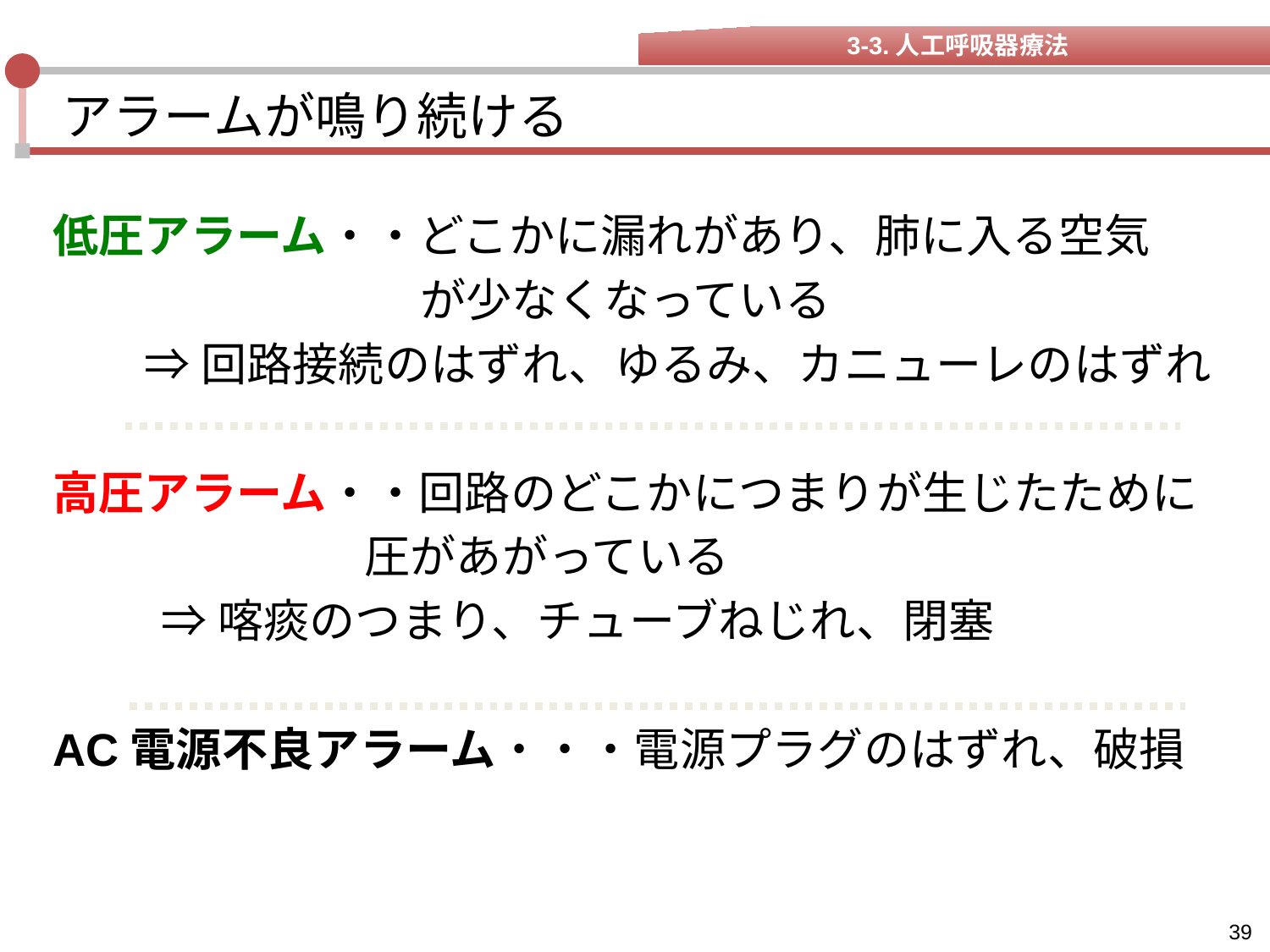

3-3.人工呼吸器療法
# アラームが鳴り続ける

低圧アラーム・・どこかに漏れがあり、肺に入る空気
　　　　　　　　が少なくなっている
　　⇒ 回路接続のはずれ、ゆるみ、カニューレのはずれ

高圧アラーム・・回路のどこかにつまりが生じたために
                             圧があがっている
     　⇒ 喀痰のつまり、チューブねじれ、閉塞

AC電源不良アラーム・・・電源プラグのはずれ、破損
39